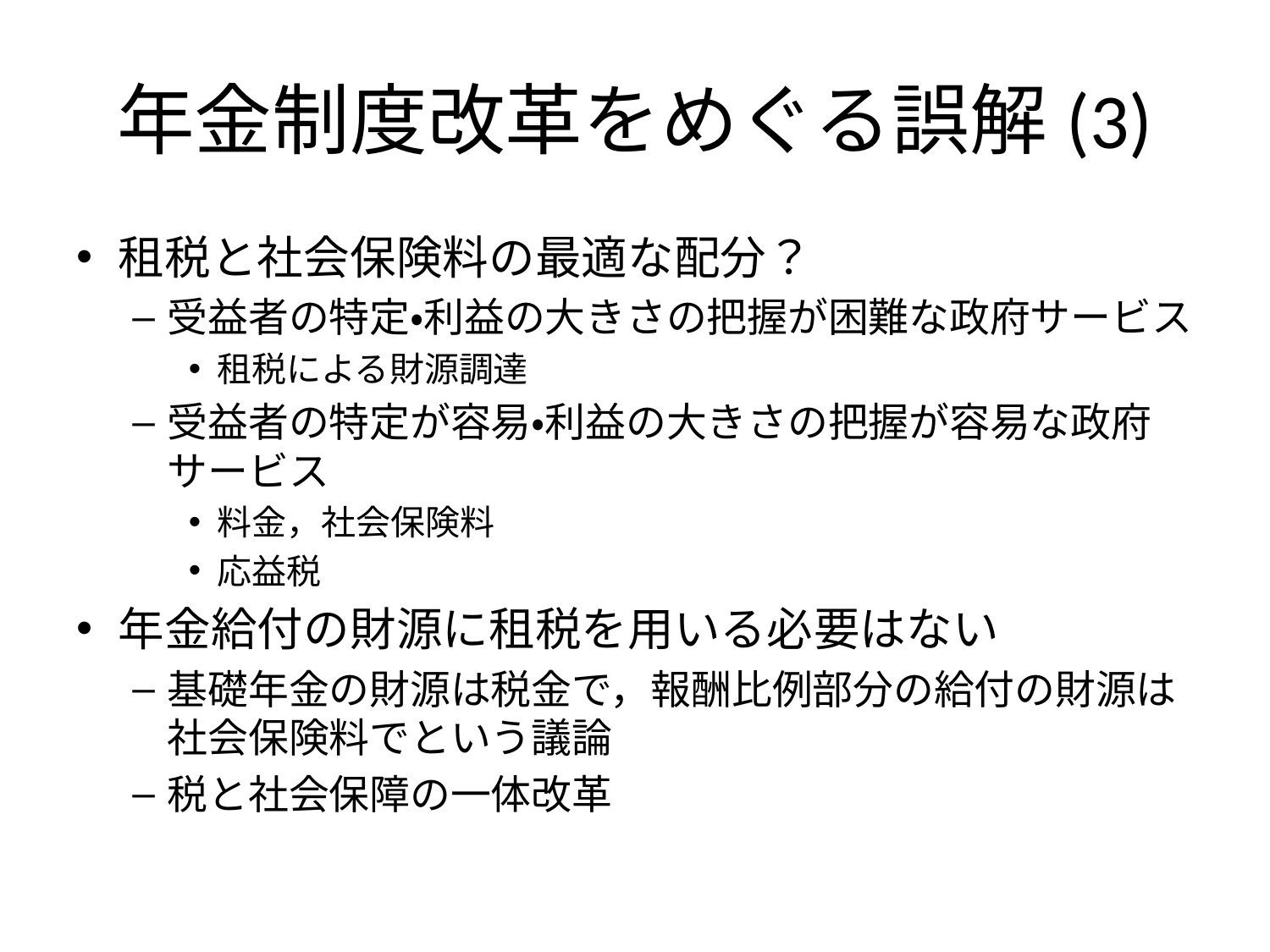

# 年金制度改革をめぐる誤解(3)
租税と社会保険料の最適な配分？
受益者の特定・利益の大きさの把握が困難な政府サービス
租税による財源調達
受益者の特定が容易・利益の大きさの把握が容易な政府サービス
料金，社会保険料
応益税
年金給付の財源に租税を用いる必要はない
基礎年金の財源は税金で，報酬比例部分の給付の財源は社会保険料でという議論
税と社会保障の一体改革